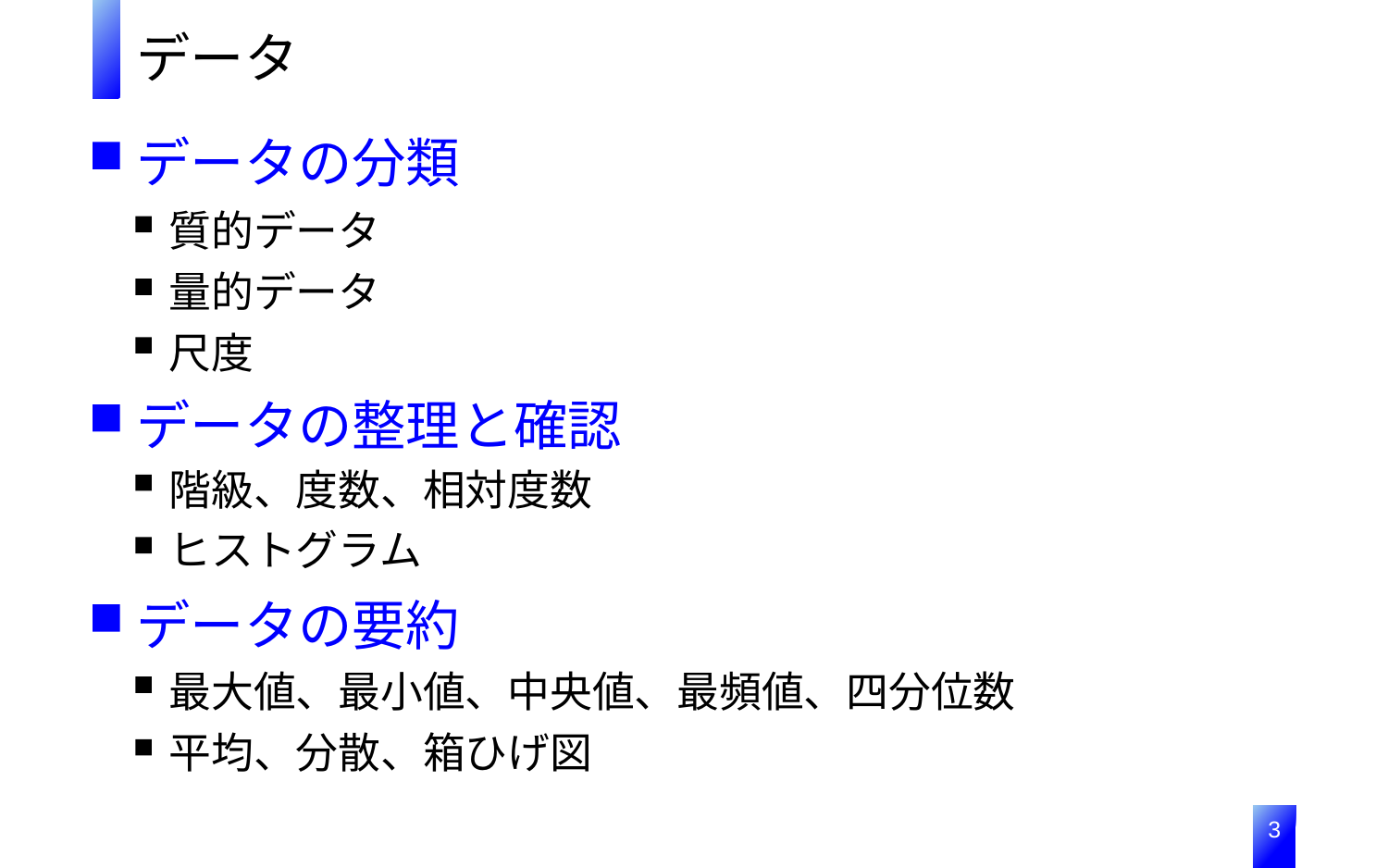

データ
データの分類

質的データ
量的データ
尺度

データの整理と確認

階級、度数、相対度数
ヒストグラム

データの要約

最大値、最小値、中央値、最頻値、四分位数
平均、分散、箱ひげ図